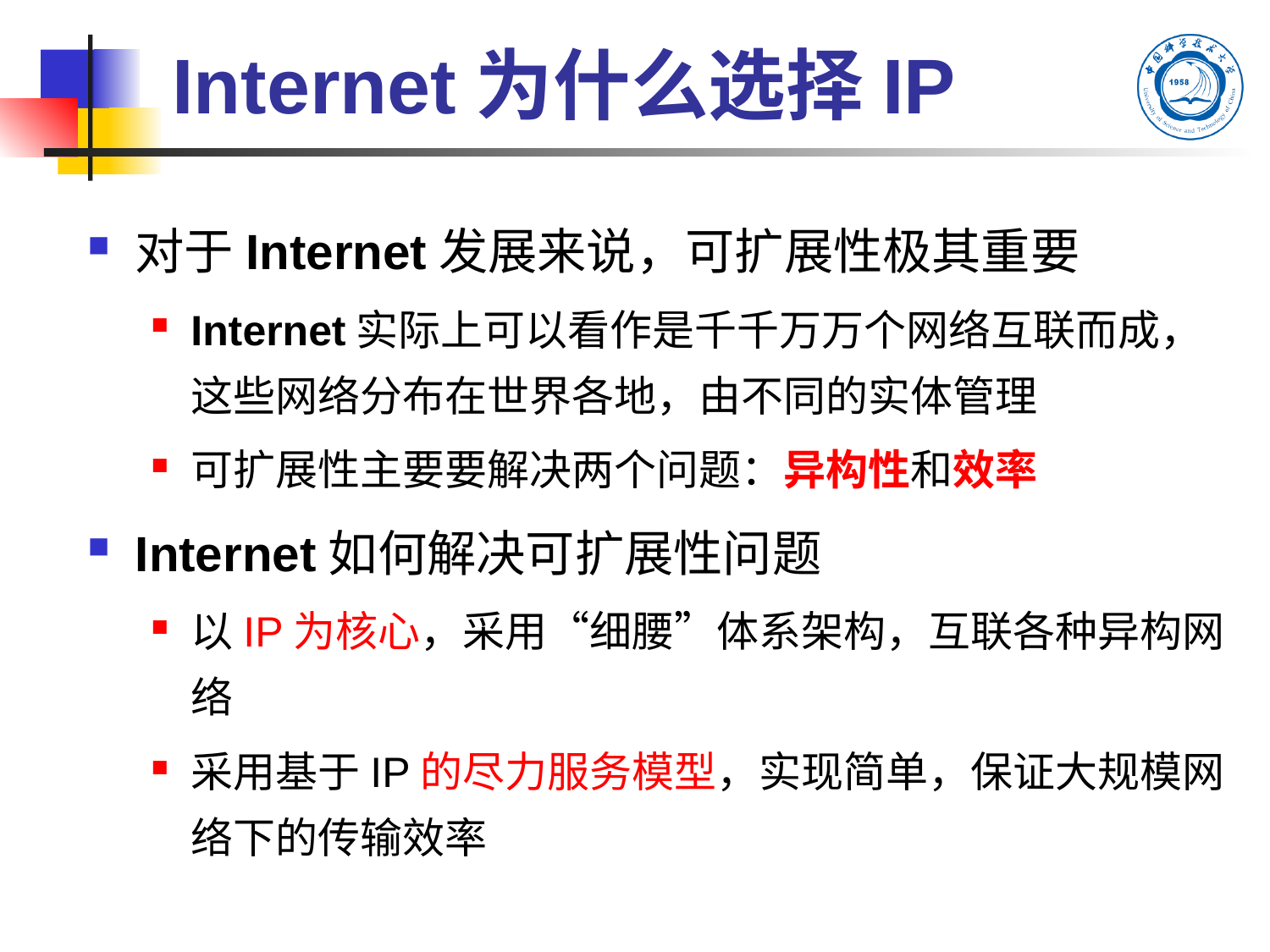

Internet为什么选择IP
对于Internet发展来说，可扩展性极其重要
Internet实际上可以看作是千千万万个网络互联而成，这些网络分布在世界各地，由不同的实体管理
可扩展性主要要解决两个问题：异构性和效率
Internet如何解决可扩展性问题
以IP为核心，采用“细腰”体系架构，互联各种异构网络
采用基于IP的尽力服务模型，实现简单，保证大规模网络下的传输效率